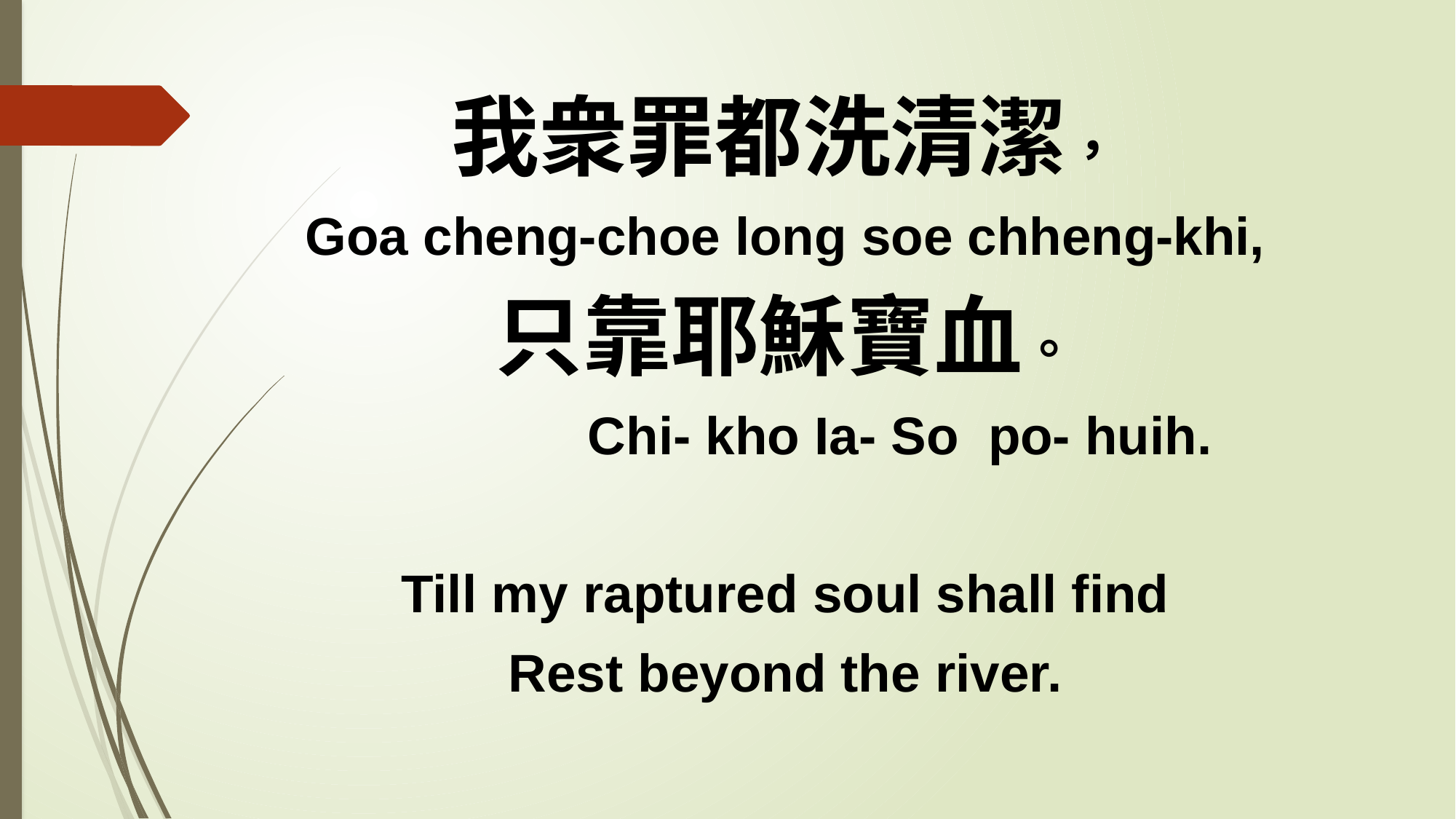

我衆罪都洗清潔，
Goa cheng-choe long soe chheng-khi,
只靠耶穌寶血。
                        Chi- kho Ia- So  po- huih.

Till my raptured soul shall find
Rest beyond the river.